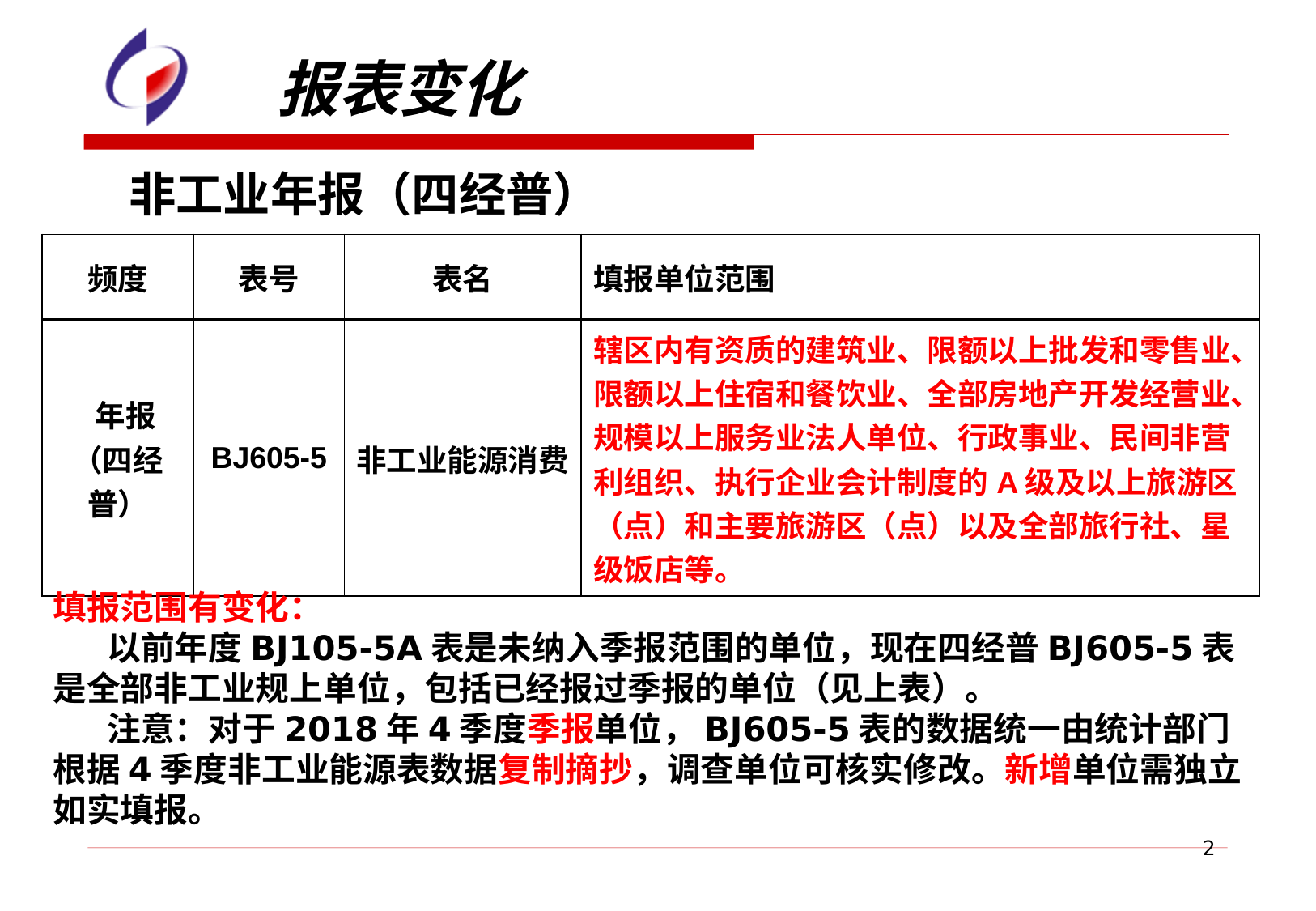

报表变化
非工业年报（四经普）
| 频度 | 表号 | 表名 | 填报单位范围 |
| --- | --- | --- | --- |
| 年报 （四经普） | BJ605-5 | 非工业能源消费 | 辖区内有资质的建筑业、限额以上批发和零售业、限额以上住宿和餐饮业、全部房地产开发经营业、规模以上服务业法人单位、行政事业、民间非营利组织、执行企业会计制度的A级及以上旅游区（点）和主要旅游区（点）以及全部旅行社、星级饭店等。 |
填报范围有变化：
      以前年度BJ105-5A表是未纳入季报范围的单位，现在四经普BJ605-5表是全部非工业规上单位，包括已经报过季报的单位（见上表）。
      注意：对于2018年4季度季报单位，BJ605-5表的数据统一由统计部门根据4季度非工业能源表数据复制摘抄，调查单位可核实修改。新增单位需独立如实填报。
2